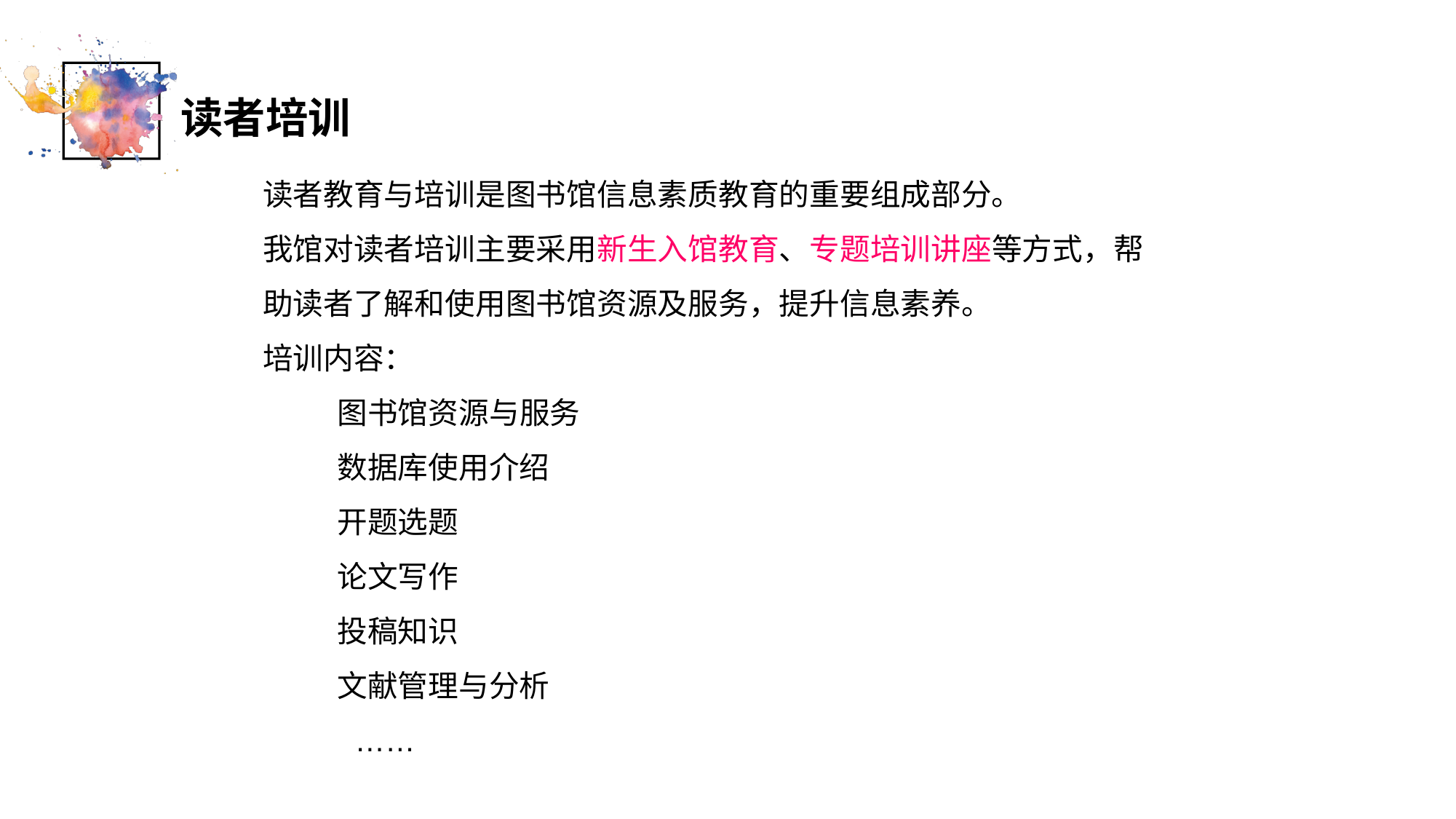

读者培训
读者教育与培训是图书馆信息素质教育的重要组成部分。
我馆对读者培训主要采用新生入馆教育、专题培训讲座等方式，帮助读者了解和使用图书馆资源及服务，提升信息素养。
培训内容：
          图书馆资源与服务
          数据库使用介绍
          开题选题
          论文写作
          投稿知识
          文献管理与分析
           ……